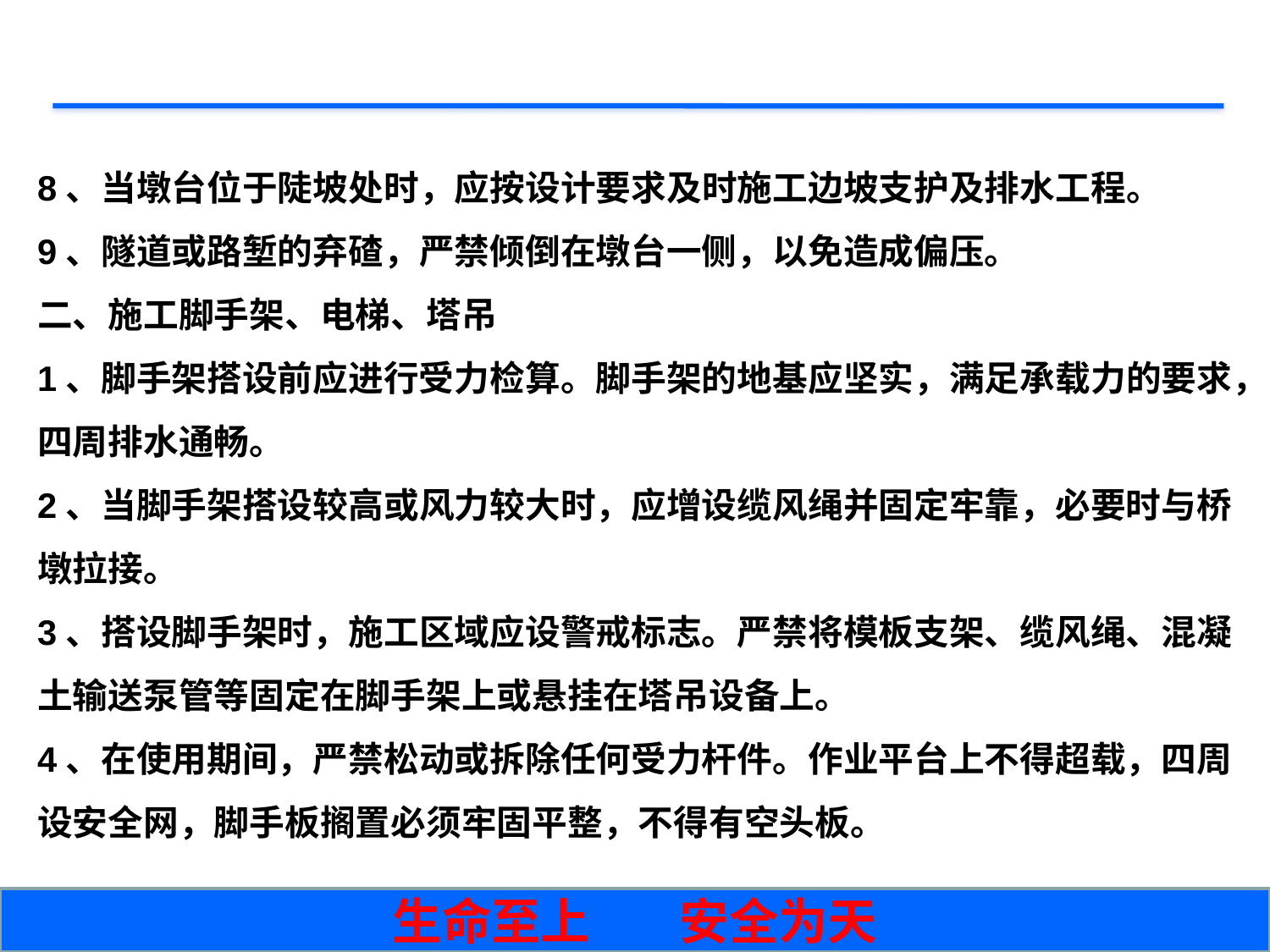

8、当墩台位于陡坡处时，应按设计要求及时施工边坡支护及排水工程。
9、隧道或路堑的弃碴，严禁倾倒在墩台一侧，以免造成偏压。
二、施工脚手架、电梯、塔吊
1、脚手架搭设前应进行受力检算。脚手架的地基应坚实，满足承载力的要求，四周排水通畅。
2、当脚手架搭设较高或风力较大时，应增设缆风绳并固定牢靠，必要时与桥墩拉接。
3、搭设脚手架时，施工区域应设警戒标志。严禁将模板支架、缆风绳、混凝土输送泵管等固定在脚手架上或悬挂在塔吊设备上。
4、在使用期间，严禁松动或拆除任何受力杆件。作业平台上不得超载，四周设安全网，脚手板搁置必须牢固平整，不得有空头板。